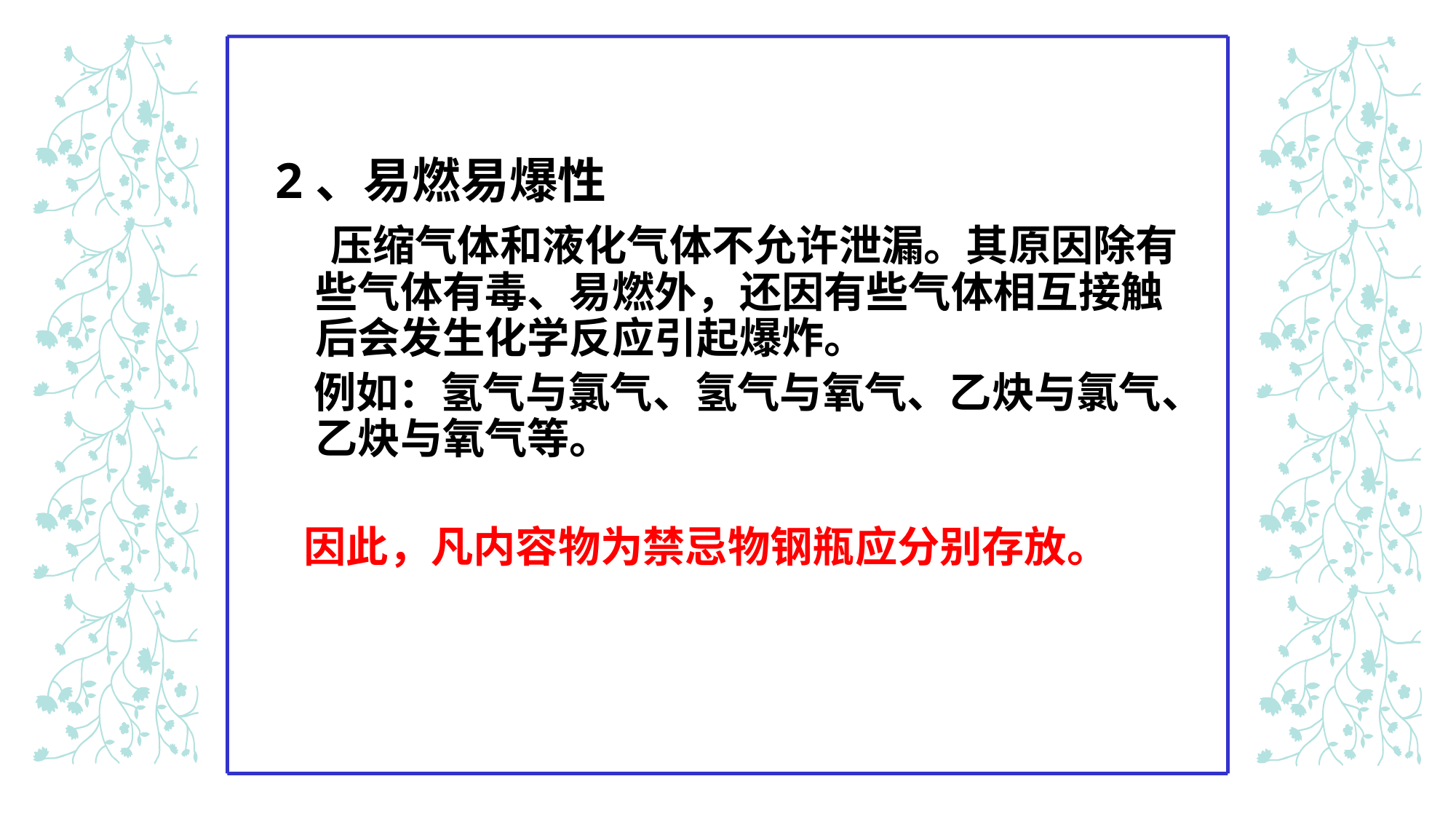

2、易燃易爆性
    压缩气体和液化气体不允许泄漏。其原因除有些气体有毒、易燃外，还因有些气体相互接触后会发生化学反应引起爆炸。
   例如：氢气与氯气、氢气与氧气、乙炔与氯气、乙炔与氧气等。

  因此，凡内容物为禁忌物钢瓶应分别存放。